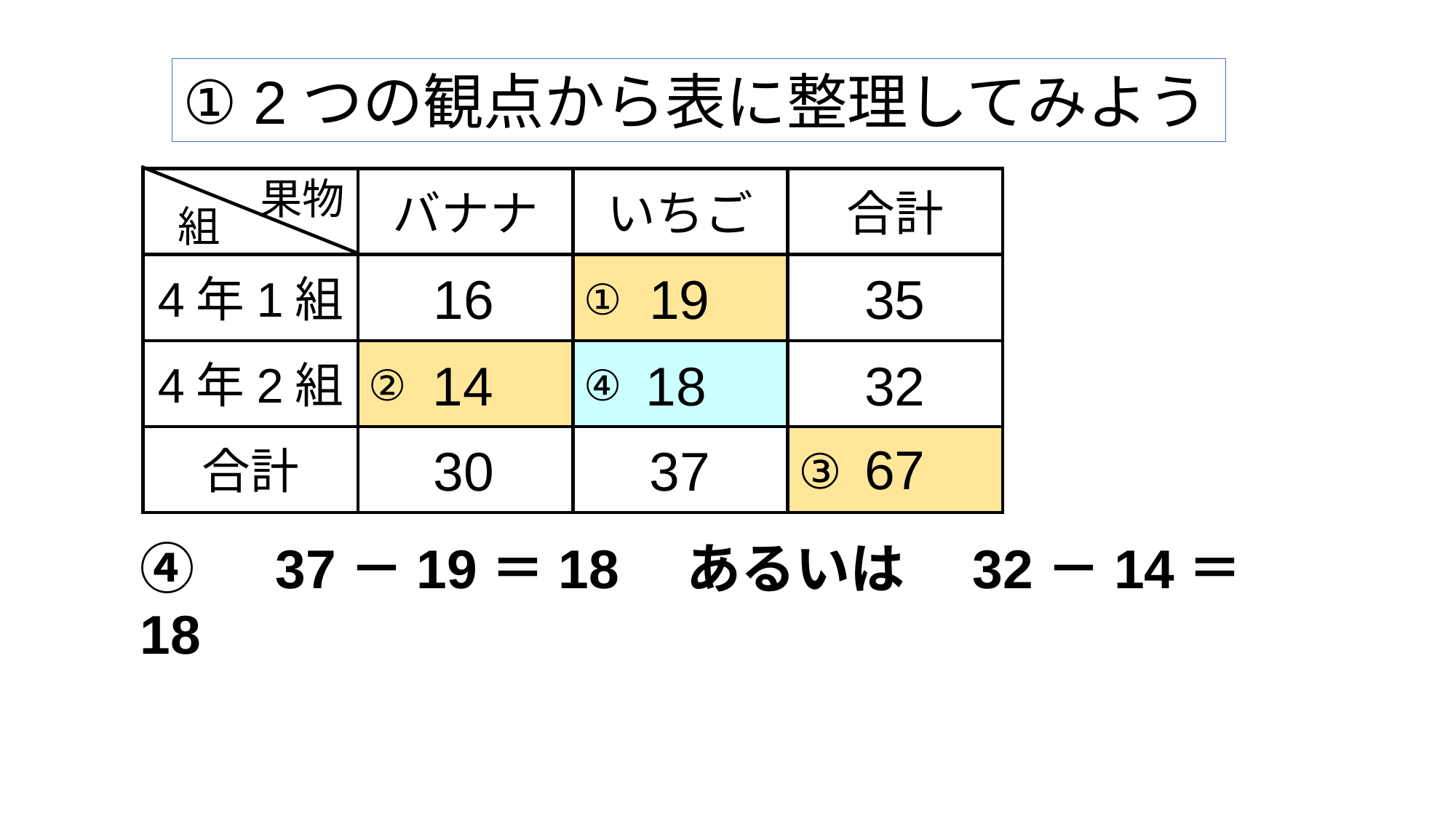

① 2つの観点から表に整理してみよう
果物

バナナ
いちご
合計
4年1組

①

4年2組
②
④

合計

③
組
16
19
35
32
14
18
67
30
37
④　37－19＝18　あるいは　32－14＝18